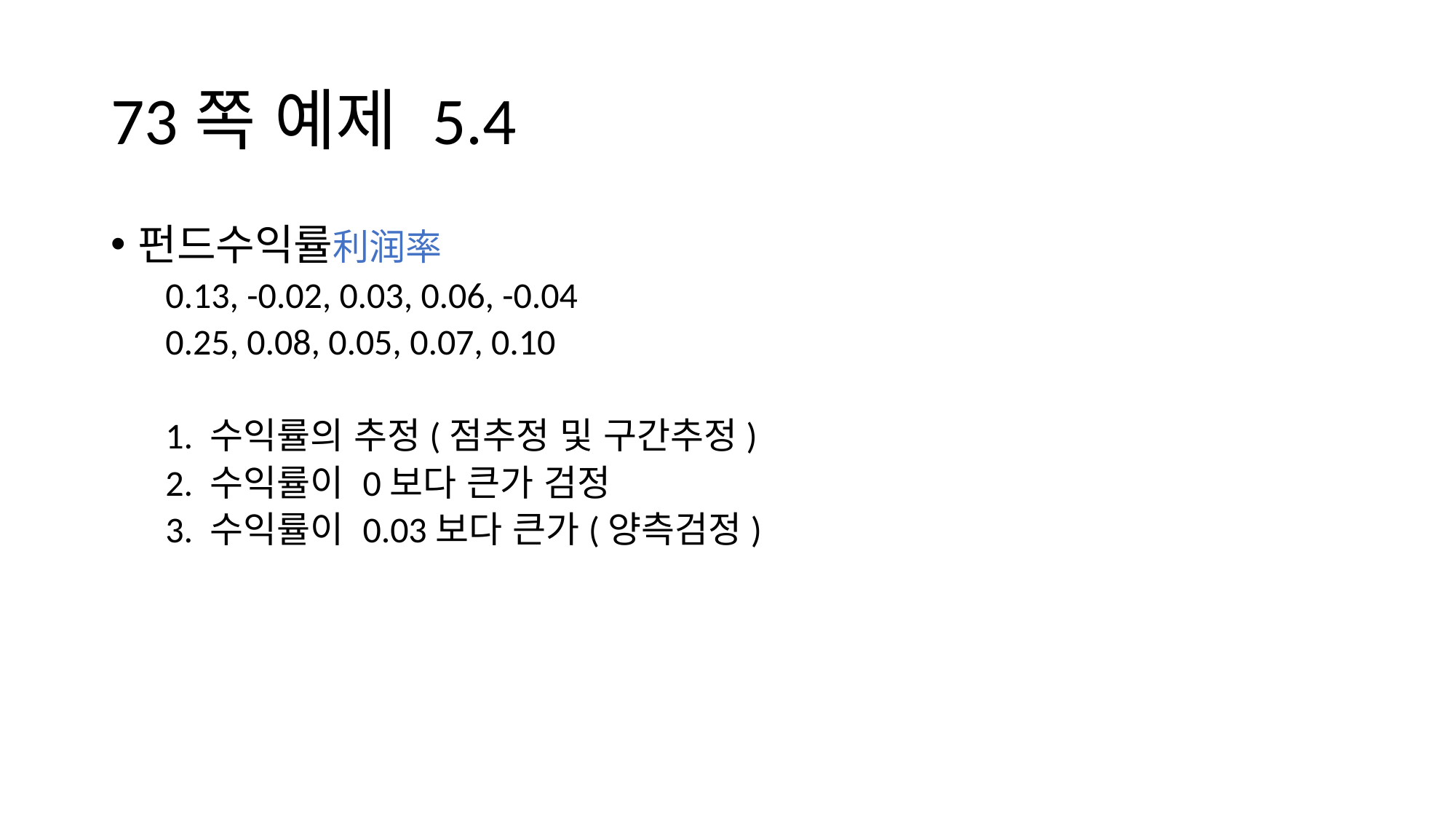

# 73쪽 예제 5.4
펀드수익률利润率
0.13, -0.02, 0.03, 0.06, -0.04
0.25, 0.08, 0.05, 0.07, 0.10

1. 수익률의 추정(점추정 및 구간추정)
2. 수익률이 0보다 큰가 검정
3. 수익률이 0.03보다 큰가(양측검정)